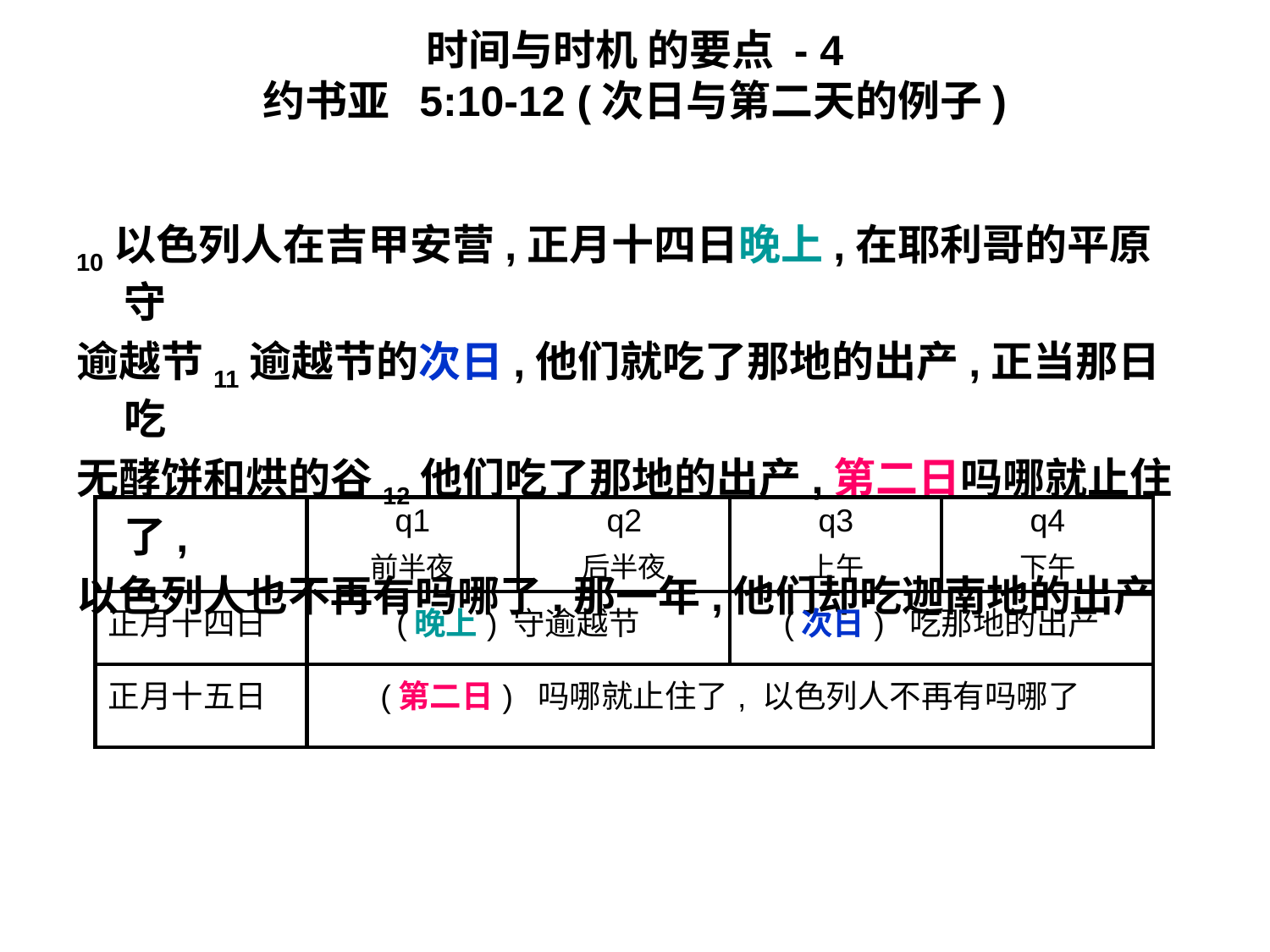

时间与时机 的要点 - 4
约书亚  5:10-12 (次日与第二天的例子)
10以色列人在吉甲安营,正月十四日晚上,在耶利哥的平原守
逾越节11逾越节的次日,他们就吃了那地的出产,正当那日吃
无酵饼和烘的谷12他们吃了那地的出产,第二日吗哪就止住了,
以色列人也不再有吗哪了,那一年,他们却吃迦南地的出产
|  | q1 前半夜 | q2 后半夜 | q3 上午 | q4 下午 |
| --- | --- | --- | --- | --- |
| 正月十四日 | (晚上) 守逾越节 |  | (次日) 吃那地的出产 |  |
| 正月十五日 | (第二日) 吗哪就止住了, 以色列人不再有吗哪了 |  |  |  |